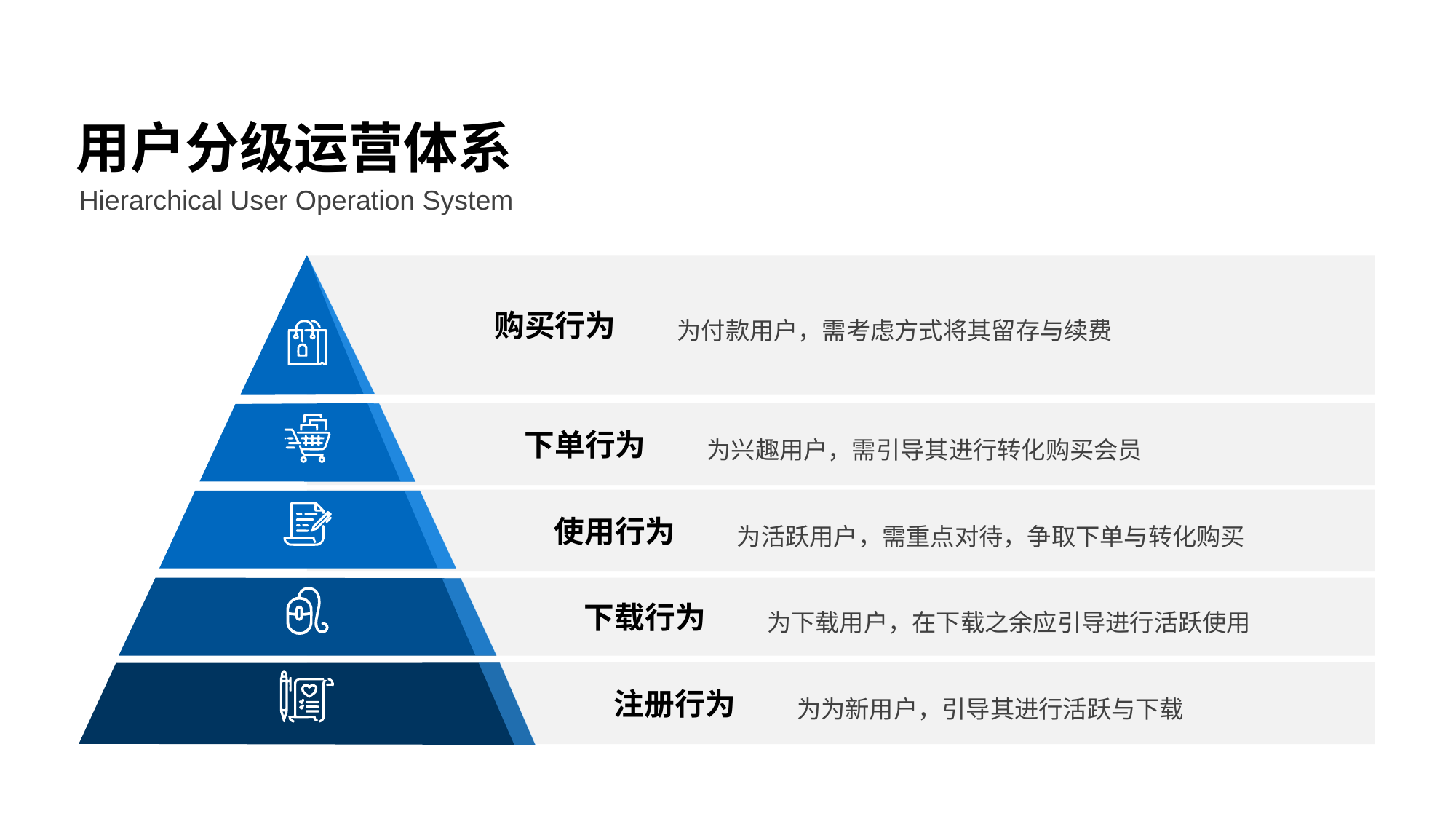

用户分级运营体系
Hierarchical User Operation System

购买行为
为付款用户，需考虑方式将其留存与续费

下单行为
为兴趣用户，需引导其进行转化购买会员

使用行为
为活跃用户，需重点对待，争取下单与转化购买

下载行为
为下载用户，在下载之余应引导进行活跃使用

注册行为
为为新用户，引导其进行活跃与下载